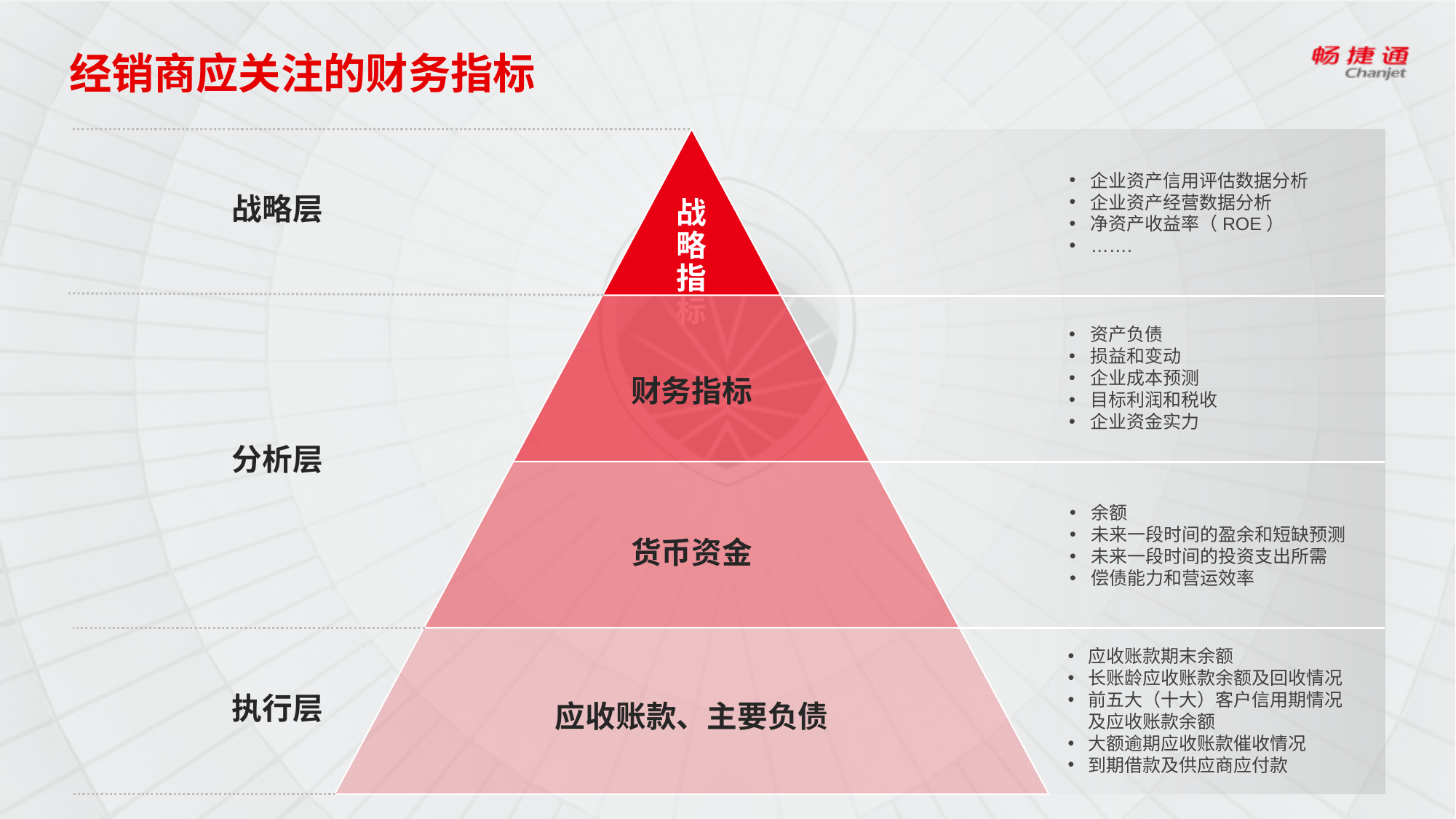

# 经销商应关注的财务指标

战略指标

财务指标

货币资金

应收账款、主要负债
企业资产信用评估数据分析
企业资产经营数据分析
净资产收益率（ROE）
…….
战略层
资产负债
损益和变动
企业成本预测
目标利润和税收
企业资金实力
分析层
余额
未来一段时间的盈余和短缺预测
未来一段时间的投资支出所需
偿债能力和营运效率
应收账款期末余额
长账龄应收账款余额及回收情况
前五大（十大）客户信用期情况及应收账款余额
大额逾期应收账款催收情况
到期借款及供应商应付款
执行层